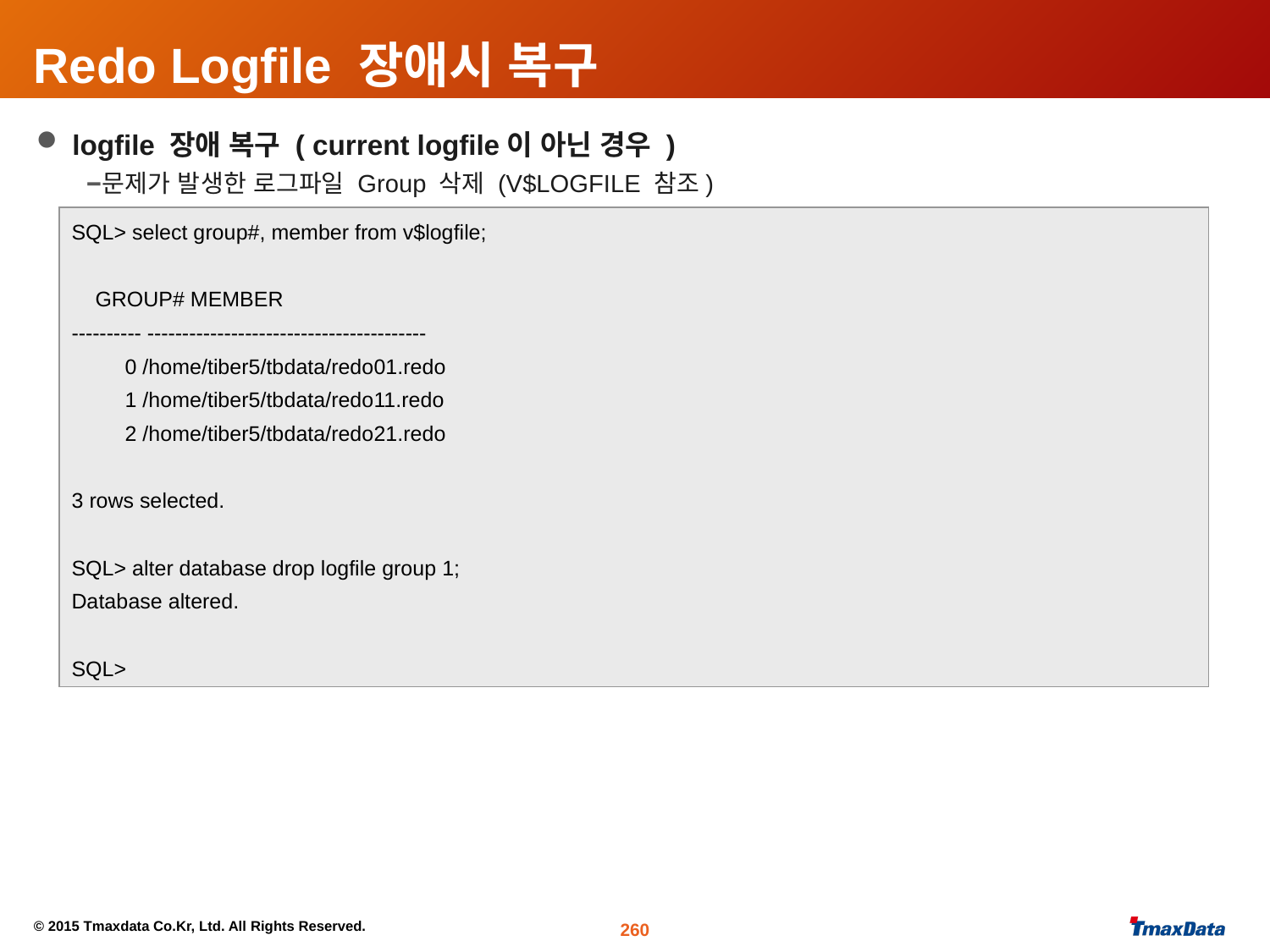

# Redo Logfile 장애시 복구
 logfile 장애 복구 ( current logfile이 아닌 경우 )
문제가 발생한 로그파일 Group 삭제 (V$LOGFILE 참조)

SQL> select group#, member from v$logfile;

    GROUP# MEMBER
---------- ----------------------------------------
         0 /home/tiber5/tbdata/redo01.redo
         1 /home/tiber5/tbdata/redo11.redo
         2 /home/tiber5/tbdata/redo21.redo

3 rows selected.

SQL> alter database drop logfile group 1;
Database altered.

SQL>